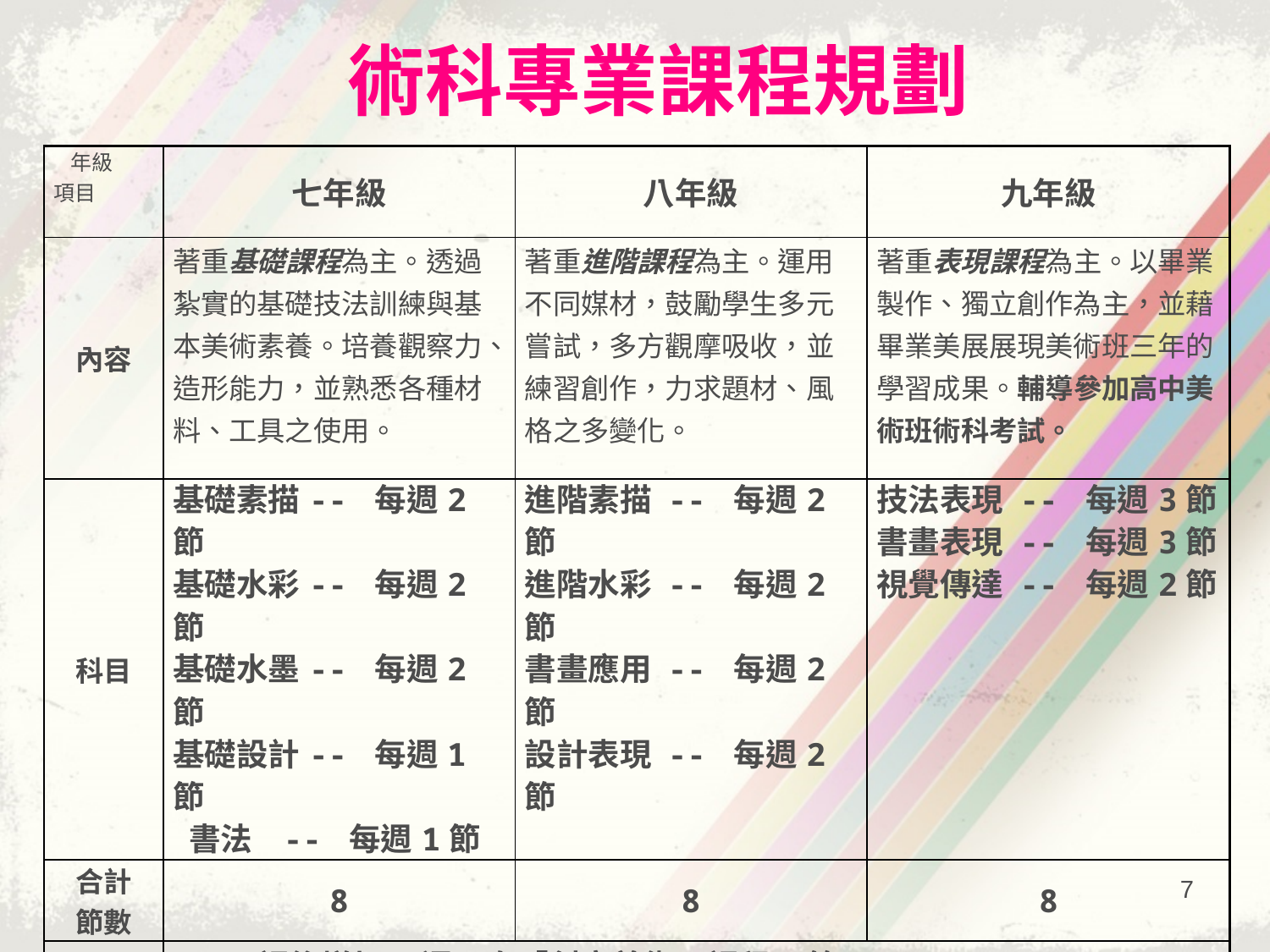

# 術科專業課程規劃
| 年級 項目 | 七年級 | 八年級 | 九年級 |
| --- | --- | --- | --- |
| 內容 | 著重基礎課程為主。透過紮實的基礎技法訓練與基本美術素養。培養觀察力、造形能力，並熟悉各種材料、工具之使用。 | 著重進階課程為主。運用不同媒材，鼓勵學生多元嘗試，多方觀摩吸收，並練習創作，力求題材、風格之多變化。 | 著重表現課程為主。以畢業製作、獨立創作為主，並藉畢業美展展現美術班三年的學習成果。輔導參加高中美術班術科考試。 |
| 科目 | 基礎素描-- 每週2節 基礎水彩-- 每週2節 基礎水墨-- 每週2節 基礎設計-- 每週1節 書法 -- 每週1節 | 進階素描 -- 每週2節 進階水彩 -- 每週2節 書畫應用 -- 每週2節 設計表現 -- 每週2節 | 技法表現 -- 每週3節 書畫表現 -- 每週3節 視覺傳達 -- 每週2節 |
| 合計 節數 | 8 | 8 | 8 |
| 備註 | 1.課後增加2週一次「創意美術」課程2節 2.每週課後增加學科複習3~5節 3.九年級週六進行術科考試加強訓練 4.安排藝術參觀教學活動 |  |  |
7